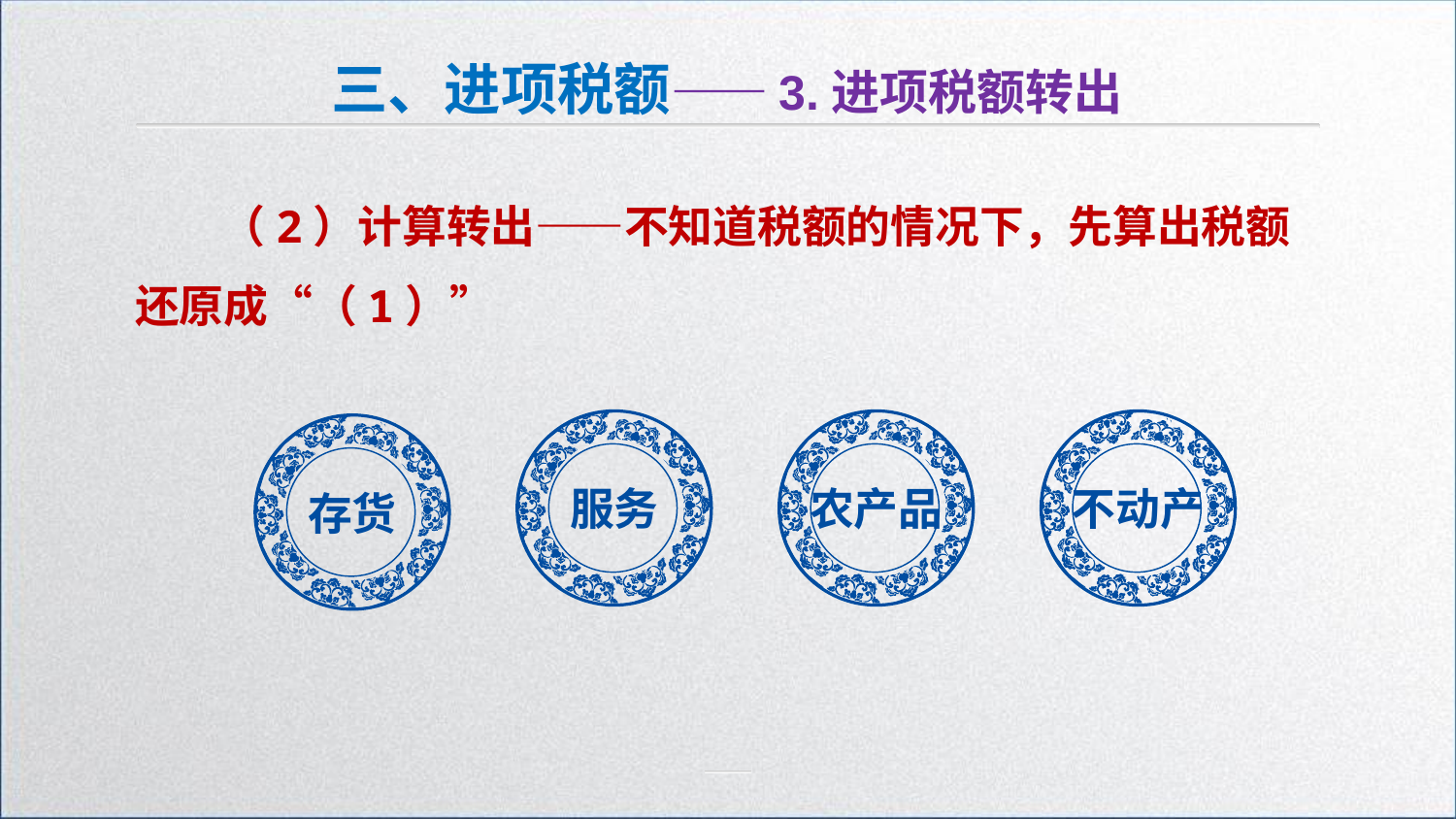

三、进项税额——3.进项税额转出
（2）计算转出——不知道税额的情况下，先算出税额还原成“（1）”
服务
农产品
不动产
存货